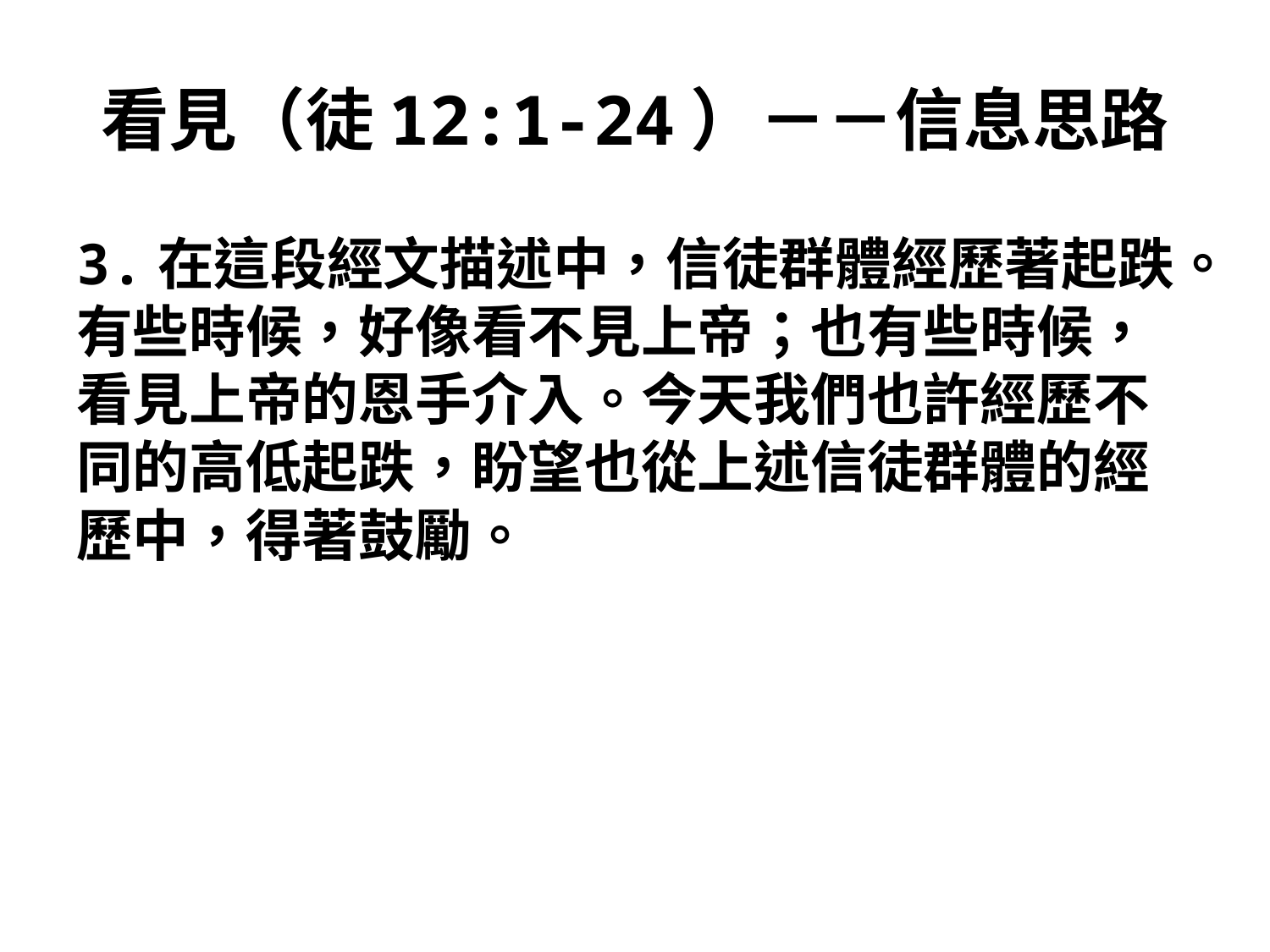

# 看見（徒12:1-24）－－信息思路
3.在這段經文描述中，信徒群體經歷著起跌。有些時候，好像看不見上帝；也有些時候，看見上帝的恩手介入。今天我們也許經歷不同的高低起跌，盼望也從上述信徒群體的經歷中，得著鼓勵。